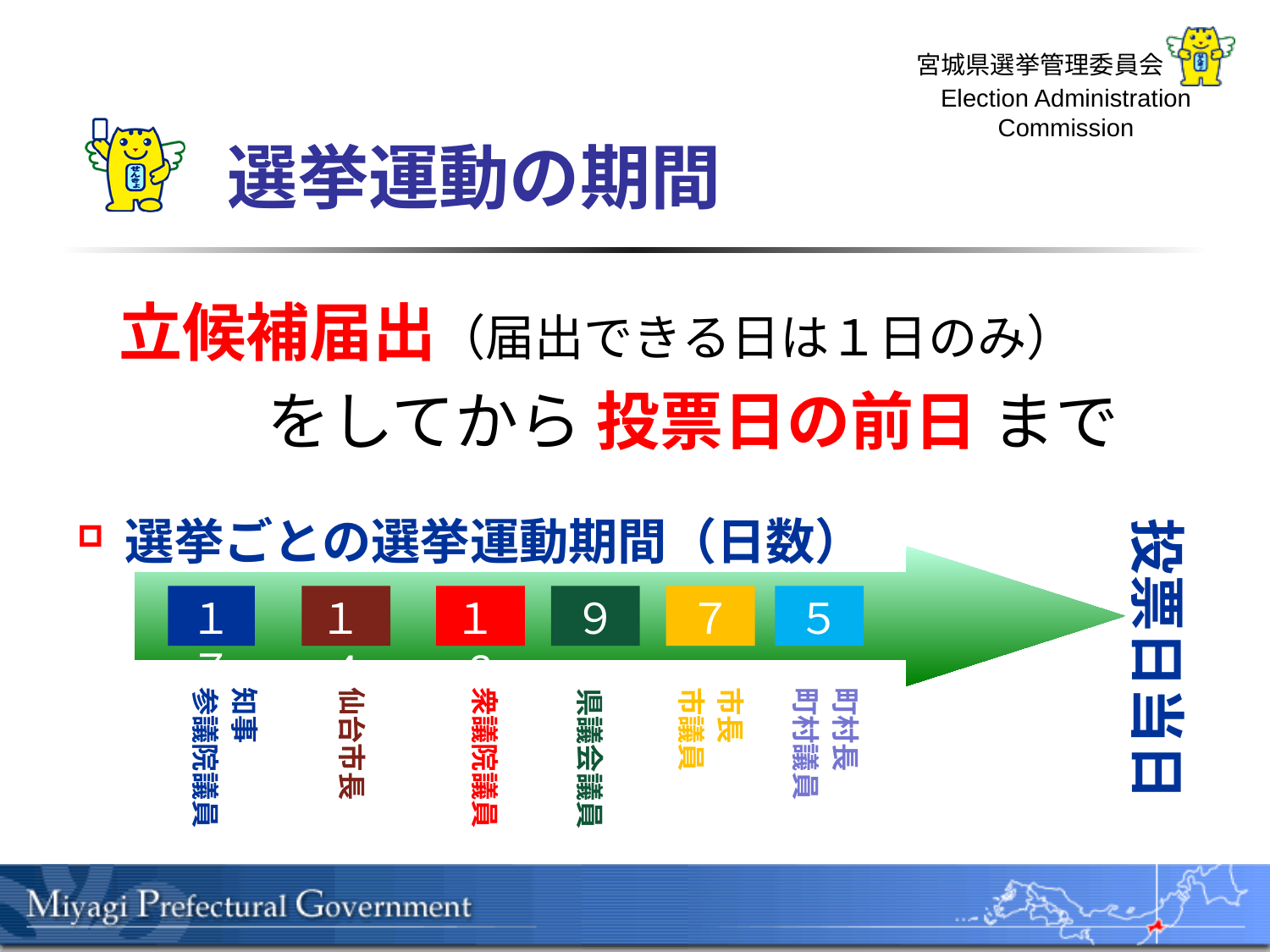

# 選挙運動の期間
　立候補届出（届出できる日は１日のみ）
　　　をしてから 投票日の前日 まで
選挙ごとの選挙運動期間（日数）

投票日当日

１７
１4
１2
９
７
５
知事
参議院議員
仙台市長
衆議院議員
市長
市議員
町村長
町村議員
県議会議員